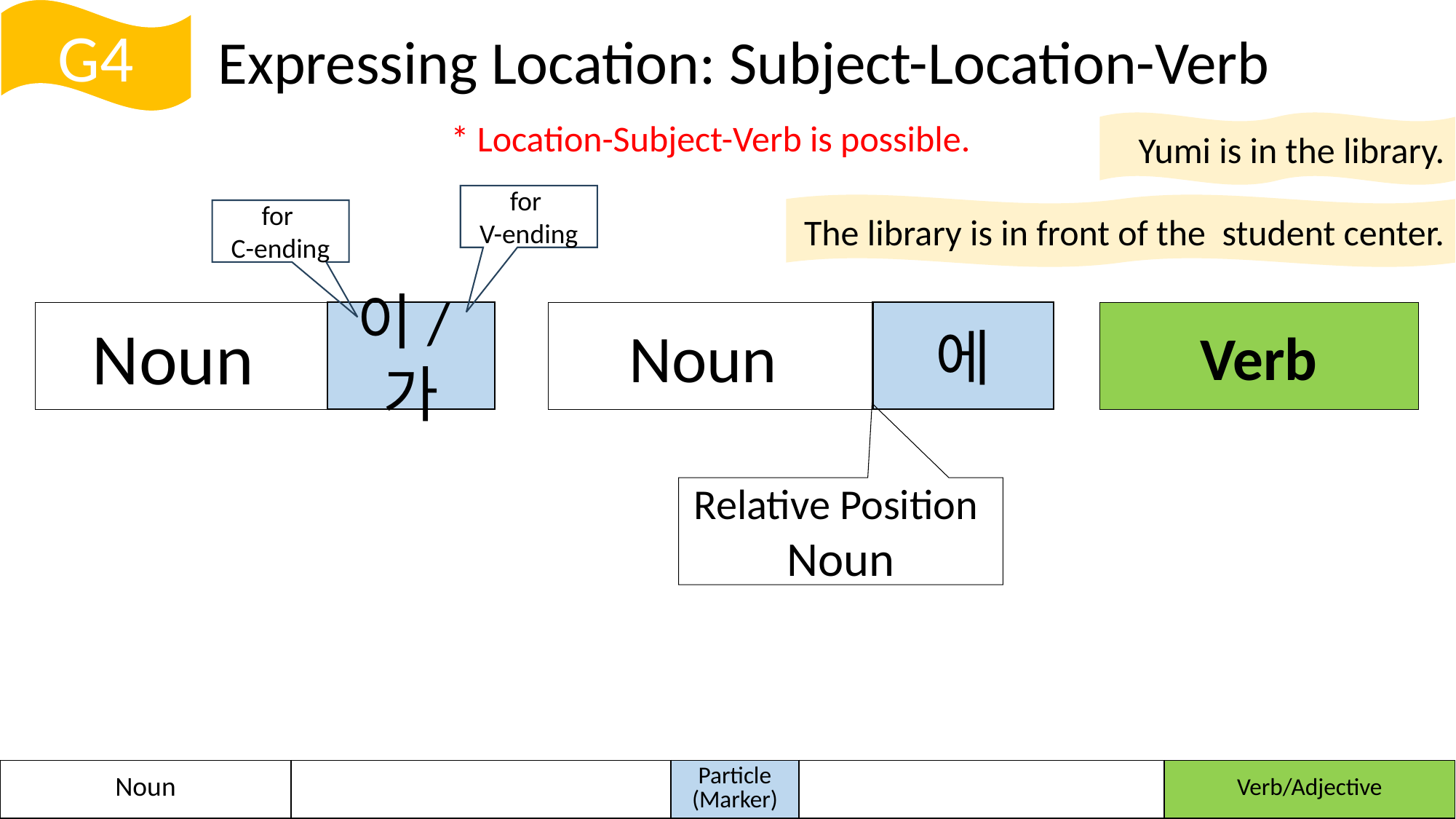

G4
Expressing Location: Subject-Location-Verb
* Location-Subject-Verb is possible.
Yumi is in the library.
for
V-ending
The library is in front of the  student center.
for
C-ending
에
Noun
Noun
Verb
이/가
Relative Position
Noun
| Noun |  | Particle (Marker) |  | Verb/Adjective |
| --- | --- | --- | --- | --- |